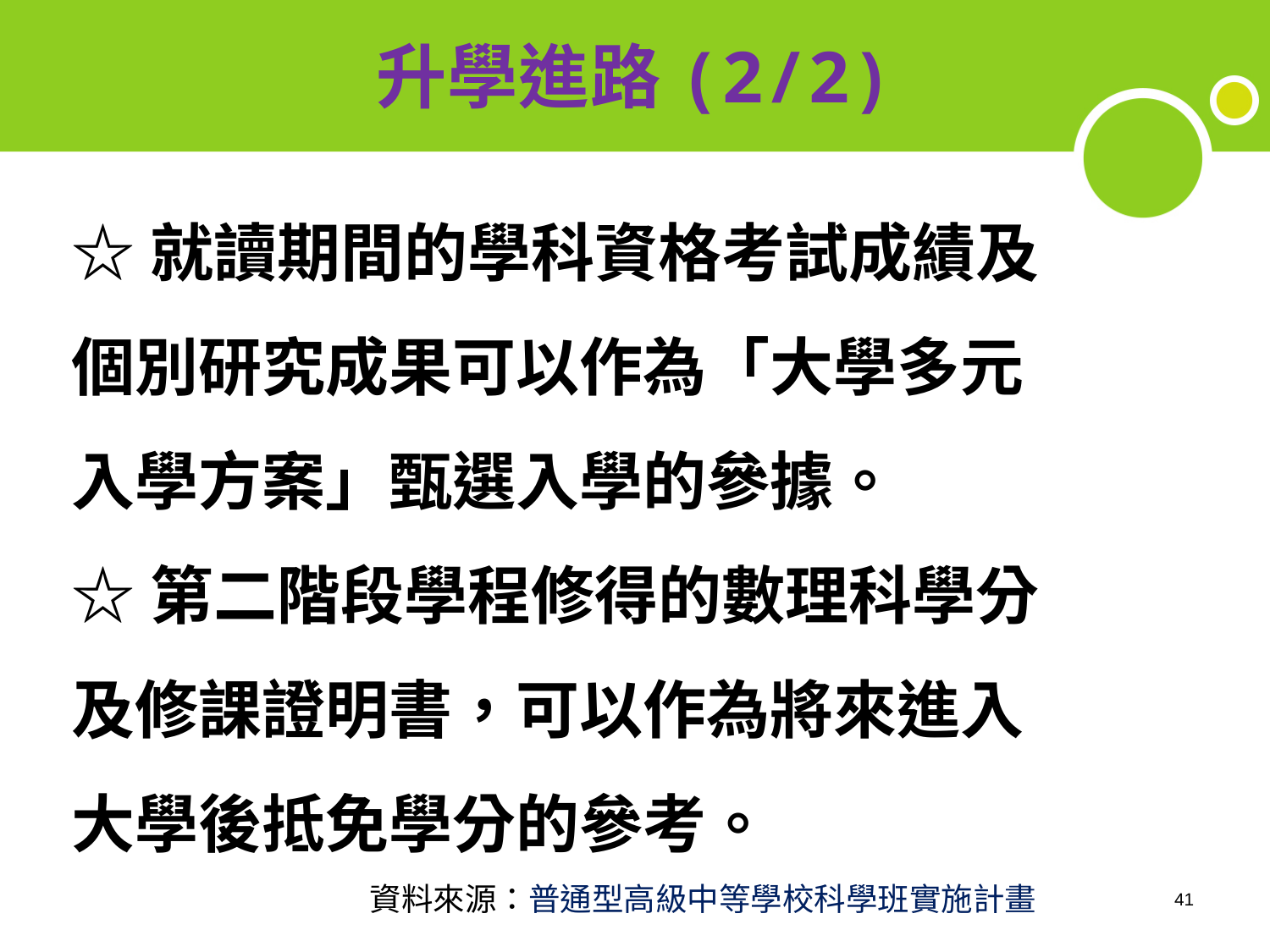

# 升學進路(2/2)
☆就讀期間的學科資格考試成績及個別研究成果可以作為「大學多元入學方案」甄選入學的參據。
☆第二階段學程修得的數理科學分及修課證明書，可以作為將來進入大學後抵免學分的參考。
41
資料來源：普通型高級中等學校科學班實施計畫